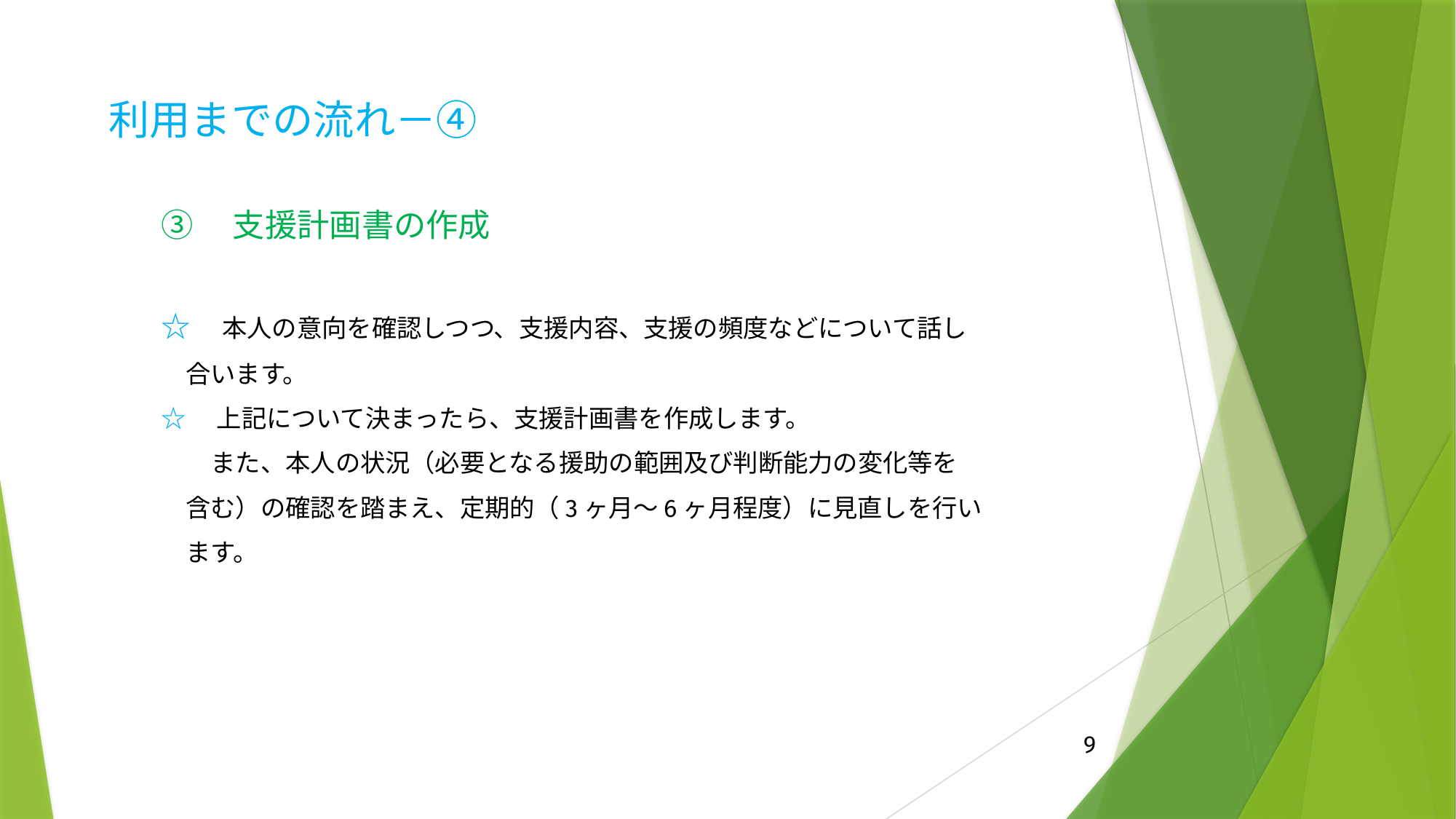

# 利用までの流れ－④

③　支援計画書の作成

☆　本人の意向を確認しつつ、支援内容、支援の頻度などについて話し
　合います。
☆　上記について決まったら、支援計画書を作成します。
　　また、本人の状況（必要となる援助の範囲及び判断能力の変化等を
　含む）の確認を踏まえ、定期的（3ヶ月～6ヶ月程度）に見直しを行い
　ます。

9